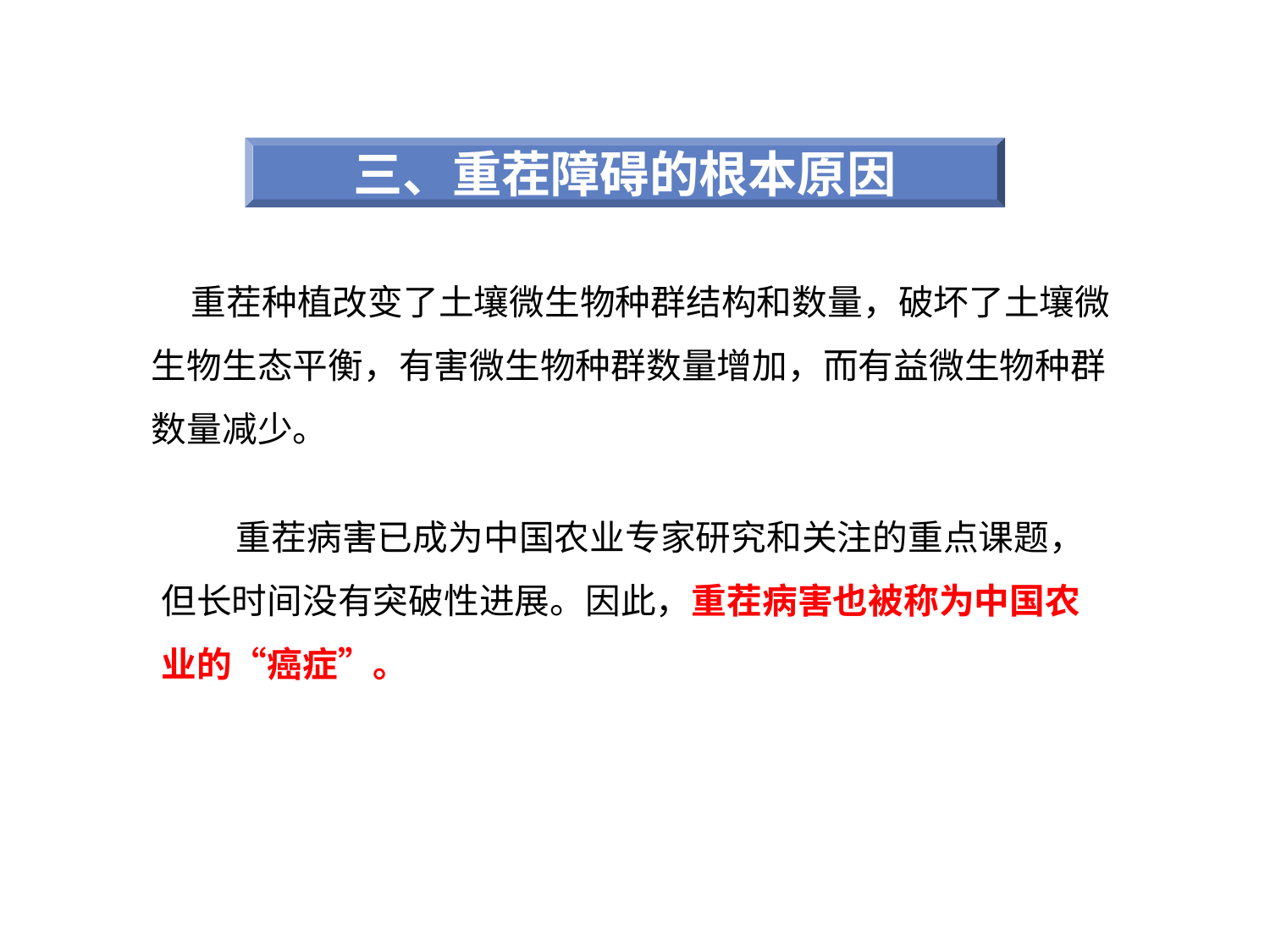

三、重茬障碍的根本原因
    重茬种植改变了土壤微生物种群结构和数量，破坏了土壤微生物生态平衡，有害微生物种群数量增加，而有益微生物种群数量减少。
重茬病害已成为中国农业专家研究和关注的重点课题，但长时间没有突破性进展。因此，重茬病害也被称为中国农业的“癌症”。